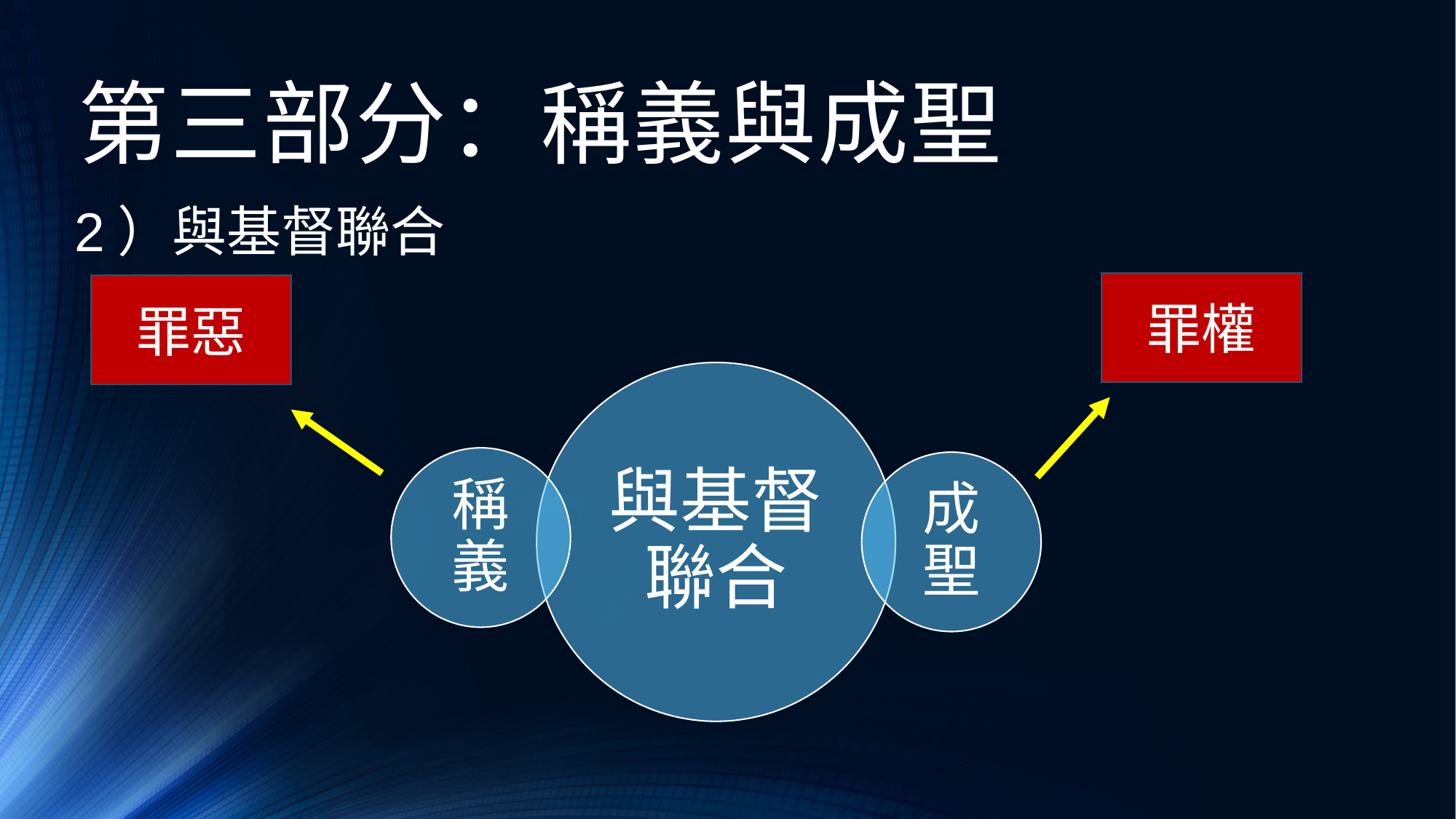

# 第三部分：稱義與成聖
2）與基督聯合
與基督聯合
稱義
成聖
罪權
罪惡